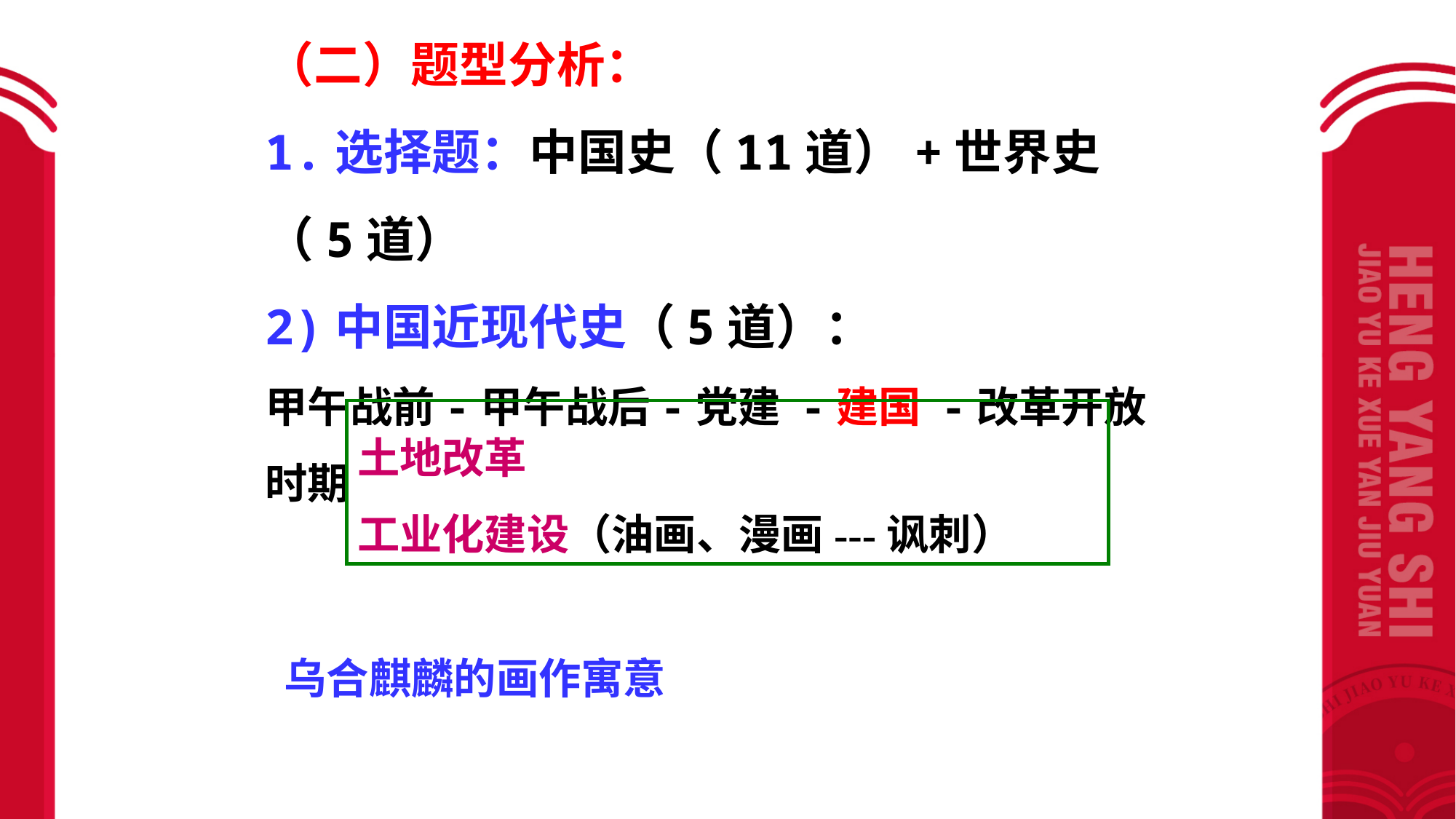

（二）题型分析：
1.选择题：中国史（11道）+世界史（5道）
2)中国近现代史（5道）：
甲午战前-甲午战后-党建 -建国 -改革开放时期
土地改革
工业化建设（油画、漫画---讽刺）
乌合麒麟的画作寓意